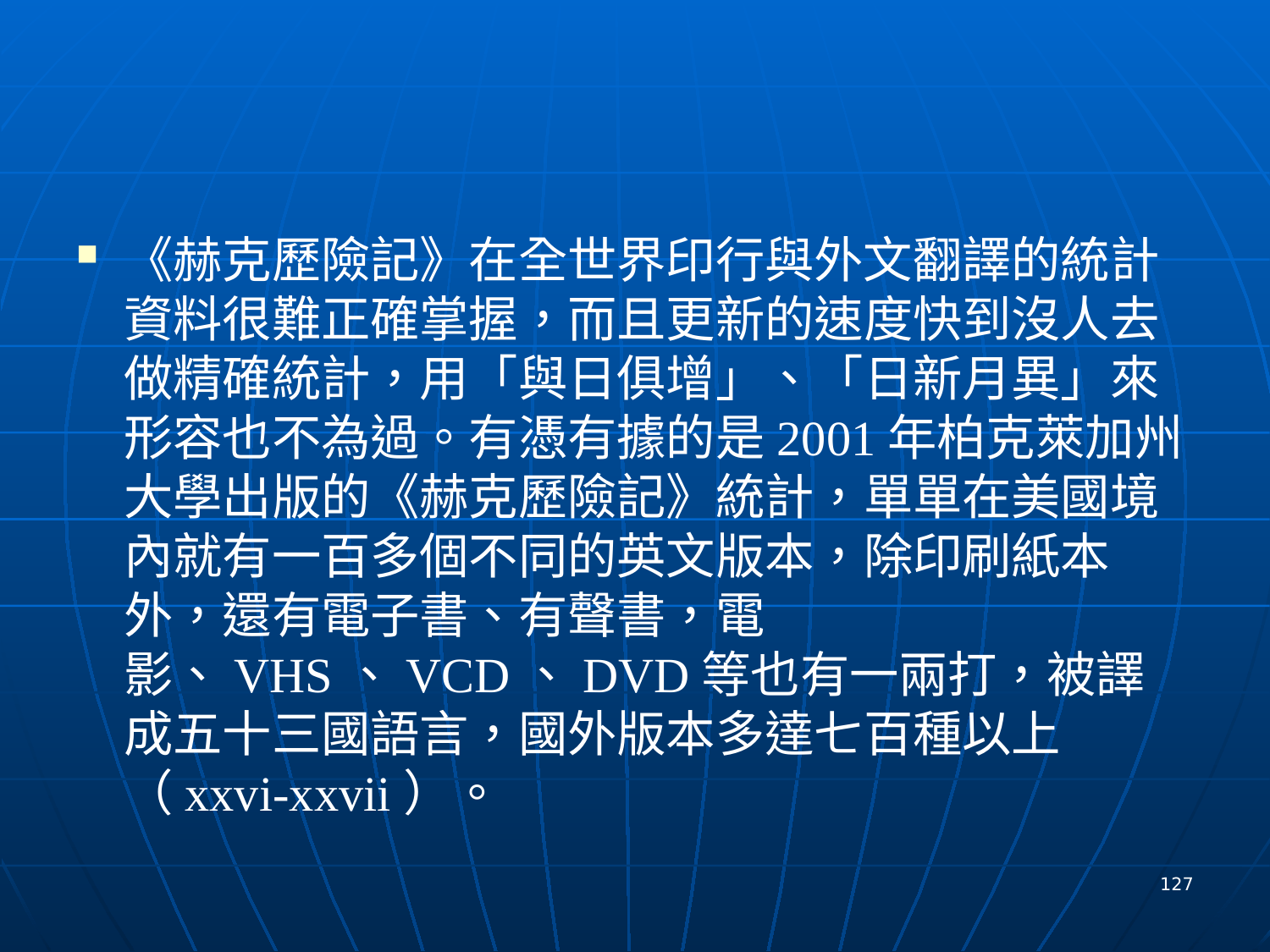

#
《赫克歷險記》在全世界印行與外文翻譯的統計資料很難正確掌握，而且更新的速度快到沒人去做精確統計，用「與日俱增」、「日新月異」來形容也不為過。有憑有據的是2001年柏克萊加州大學出版的《赫克歷險記》統計，單單在美國境內就有一百多個不同的英文版本，除印刷紙本外，還有電子書、有聲書，電影、VHS、VCD、DVD等也有一兩打，被譯成五十三國語言，國外版本多達七百種以上（xxvi-xxvii）。
127